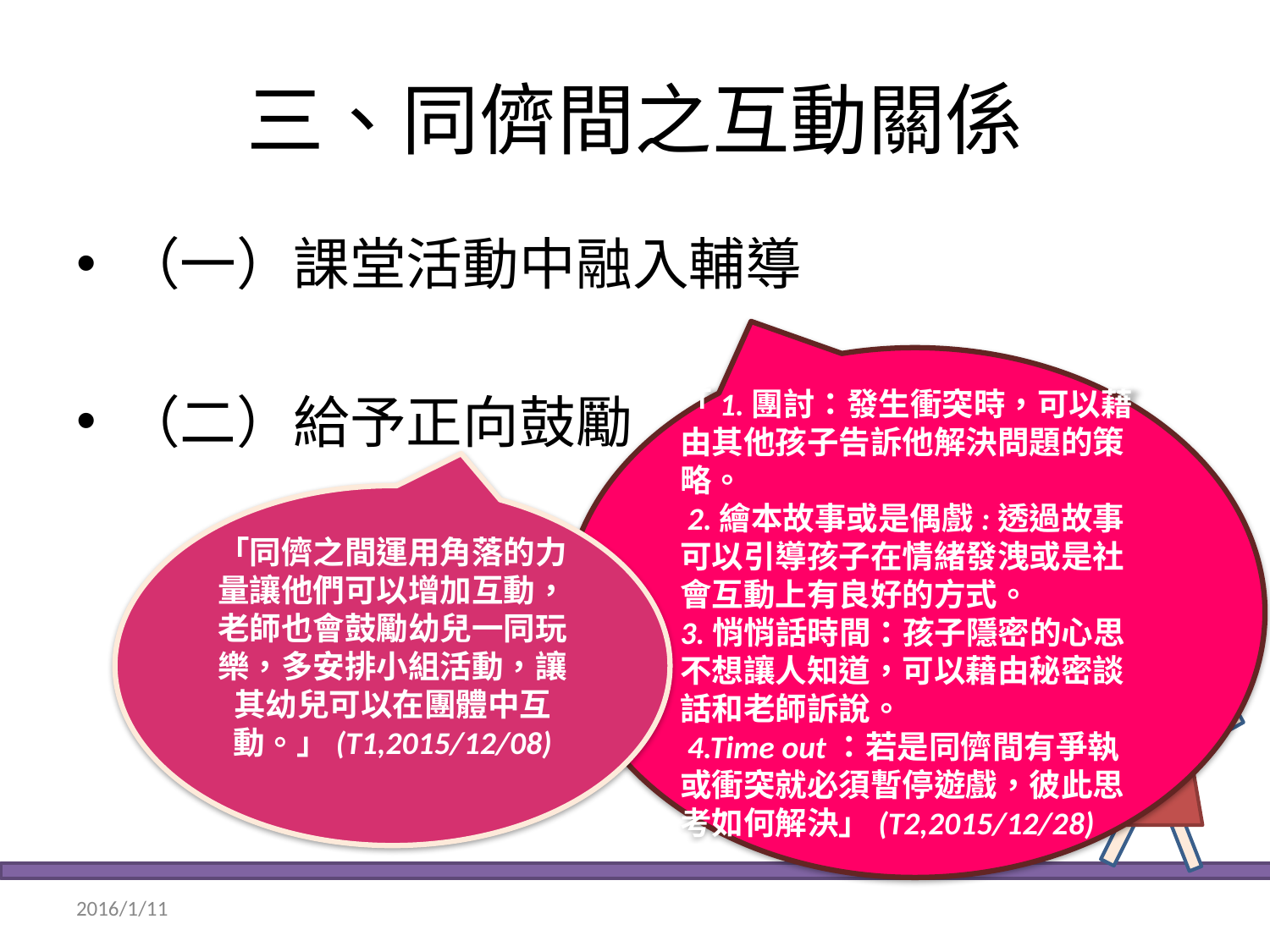

# 三、同儕間之互動關係
（一）課堂活動中融入輔導

（二）給予正向鼓勵

「1.團討：發生衝突時，可以藉由其他孩子告訴他解決問題的策略。
 2.繪本故事或是偶戲:透過故事可以引導孩子在情緒發洩或是社會互動上有良好的方式。
3.悄悄話時間：孩子隱密的心思不想讓人知道，可以藉由秘密談話和老師訴說。
 4.Time out：若是同儕間有爭執或衝突就必須暫停遊戲，彼此思考如何解決」(T2,2015/12/28)
「同儕之間運用角落的力量讓他們可以增加互動，老師也會鼓勵幼兒一同玩樂，多安排小組活動，讓其幼兒可以在團體中互動。」(T1,2015/12/08)

2016/1/11